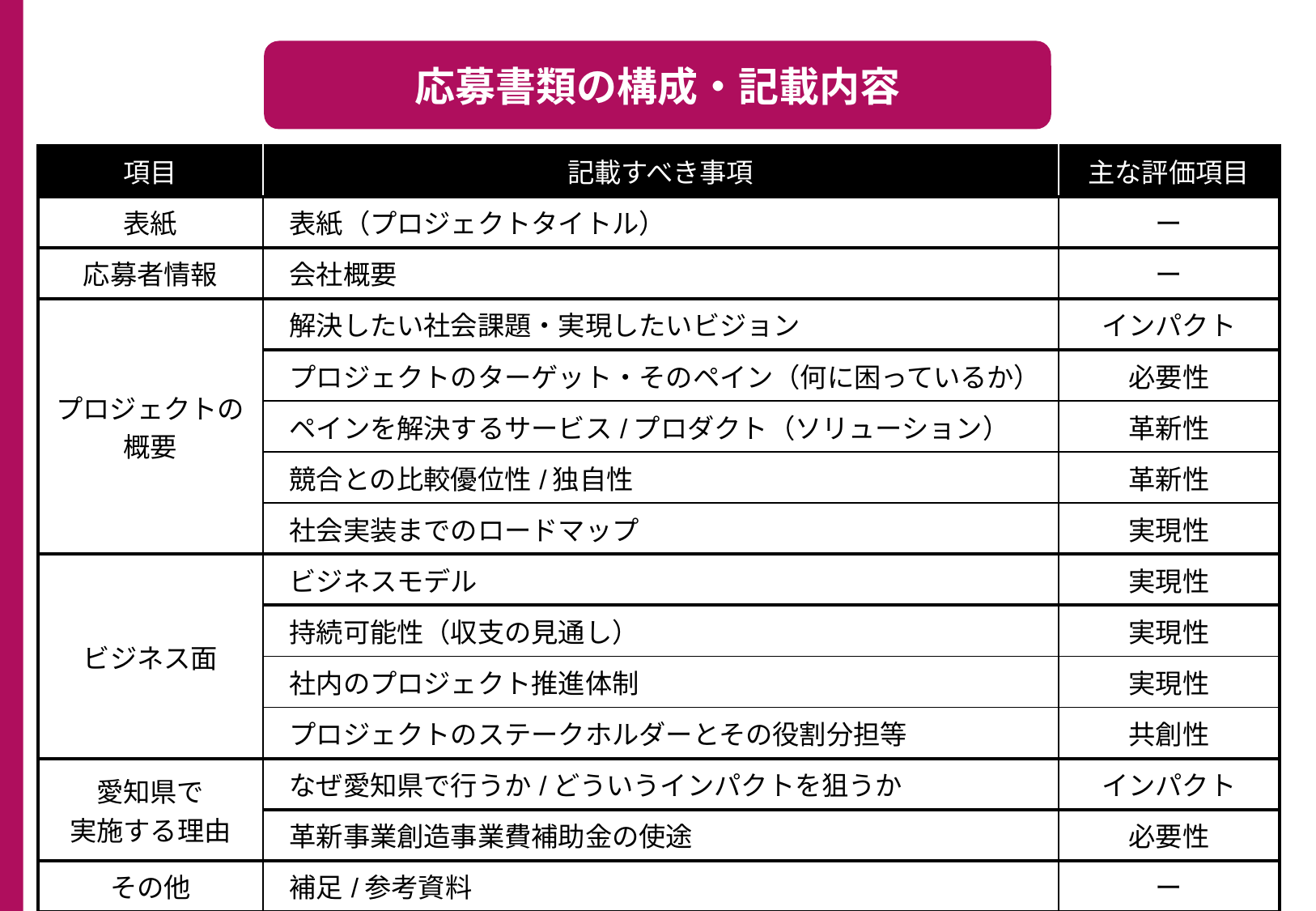

応募書類の構成・記載内容
| 項目 | 記載すべき事項 | 主な評価項目 |
| --- | --- | --- |
| 表紙 | 表紙（プロジェクトタイトル） | ー |
| 応募者情報 | 会社概要 | ー |
| プロジェクトの 概要 | 解決したい社会課題・実現したいビジョン | インパクト |
|  | プロジェクトのターゲット・そのペイン（何に困っているか） | 必要性 |
|  | ペインを解決するサービス/プロダクト（ソリューション） | 革新性 |
|  | 競合との比較優位性/独自性 | 革新性 |
|  | 社会実装までのロードマップ | 実現性 |
| ビジネス面 | ビジネスモデル | 実現性 |
|  | 持続可能性（収支の見通し） | 実現性 |
|  | 社内のプロジェクト推進体制 | 実現性 |
|  | プロジェクトのステークホルダーとその役割分担等 | 共創性 |
| 愛知県で 実施する理由 | なぜ愛知県で行うか/どういうインパクトを狙うか | インパクト |
|  | 革新事業創造事業費補助金の使途 | 必要性 |
| その他 | 補足/参考資料 | ー |